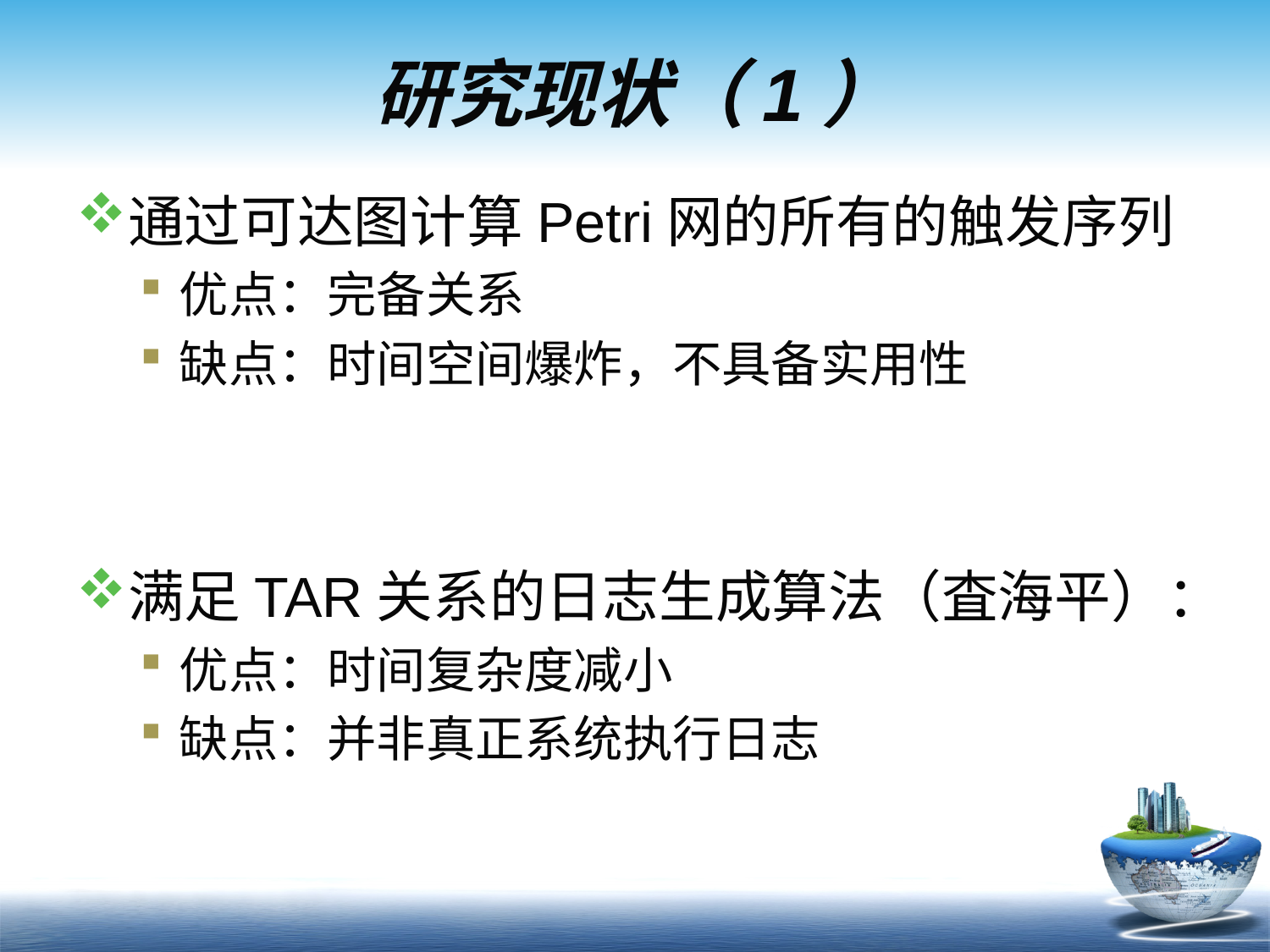

# 研究现状（1）
通过可达图计算Petri网的所有的触发序列
优点：完备关系
缺点：时间空间爆炸，不具备实用性

满足TAR关系的日志生成算法（査海平）：
优点：时间复杂度减小
缺点：并非真正系统执行日志